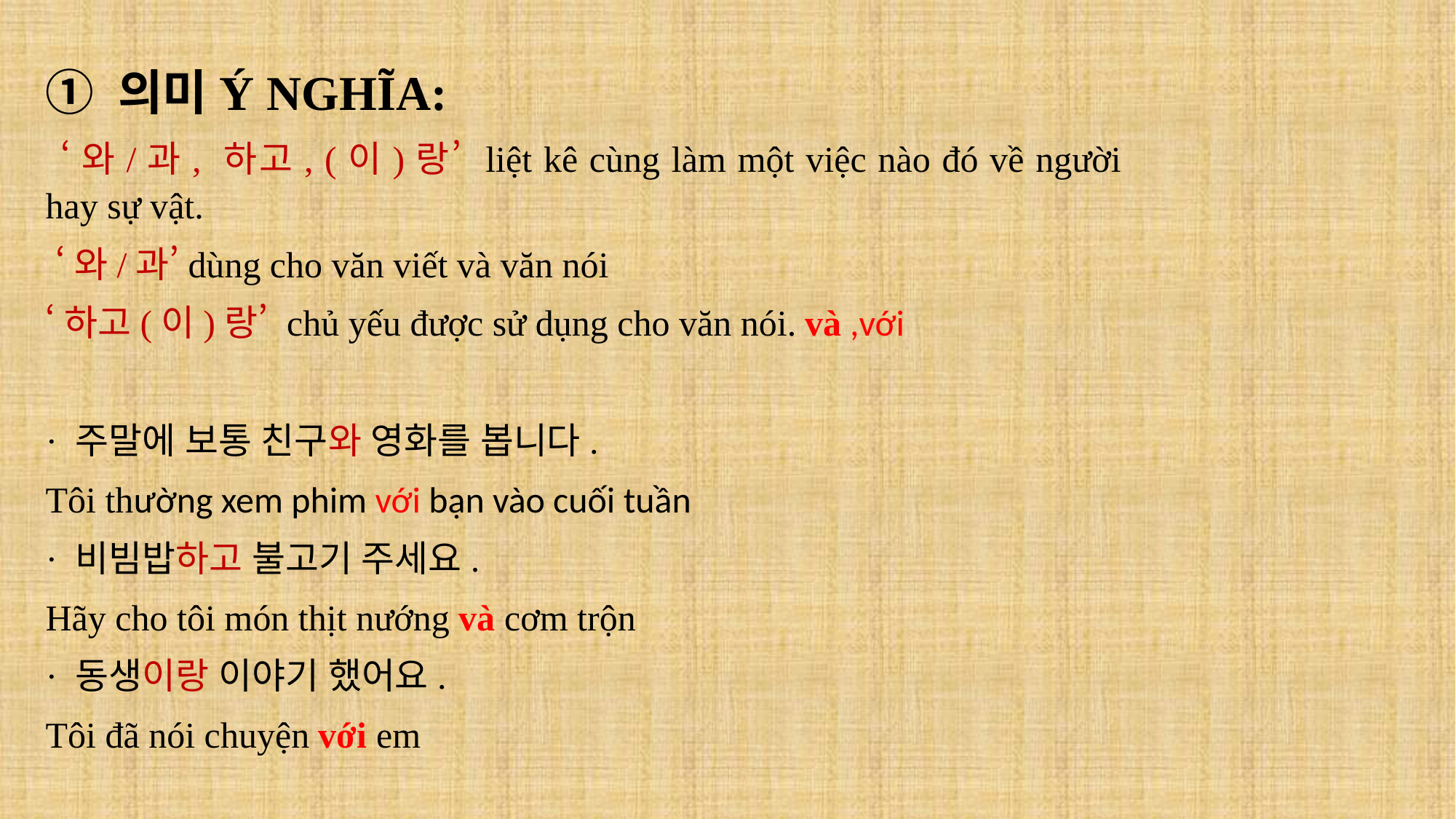

① 의미Ý NGHĨA:
 ‘와/과, 하고, (이)랑’ liệt kê cùng làm một việc nào đó về người hay sự vật.
 ‘와/과’dùng cho văn viết và văn nói
‘하고(이)랑’ chủ yếu được sử dụng cho văn nói. và ,với

· 주말에 보통 친구와 영화를 봅니다.
Tôi thường xem phim với bạn vào cuối tuần
· 비빔밥하고 불고기 주세요.
Hãy cho tôi món thịt nướng và cơm trộn
· 동생이랑 이야기 했어요.
Tôi đã nói chuyện với em